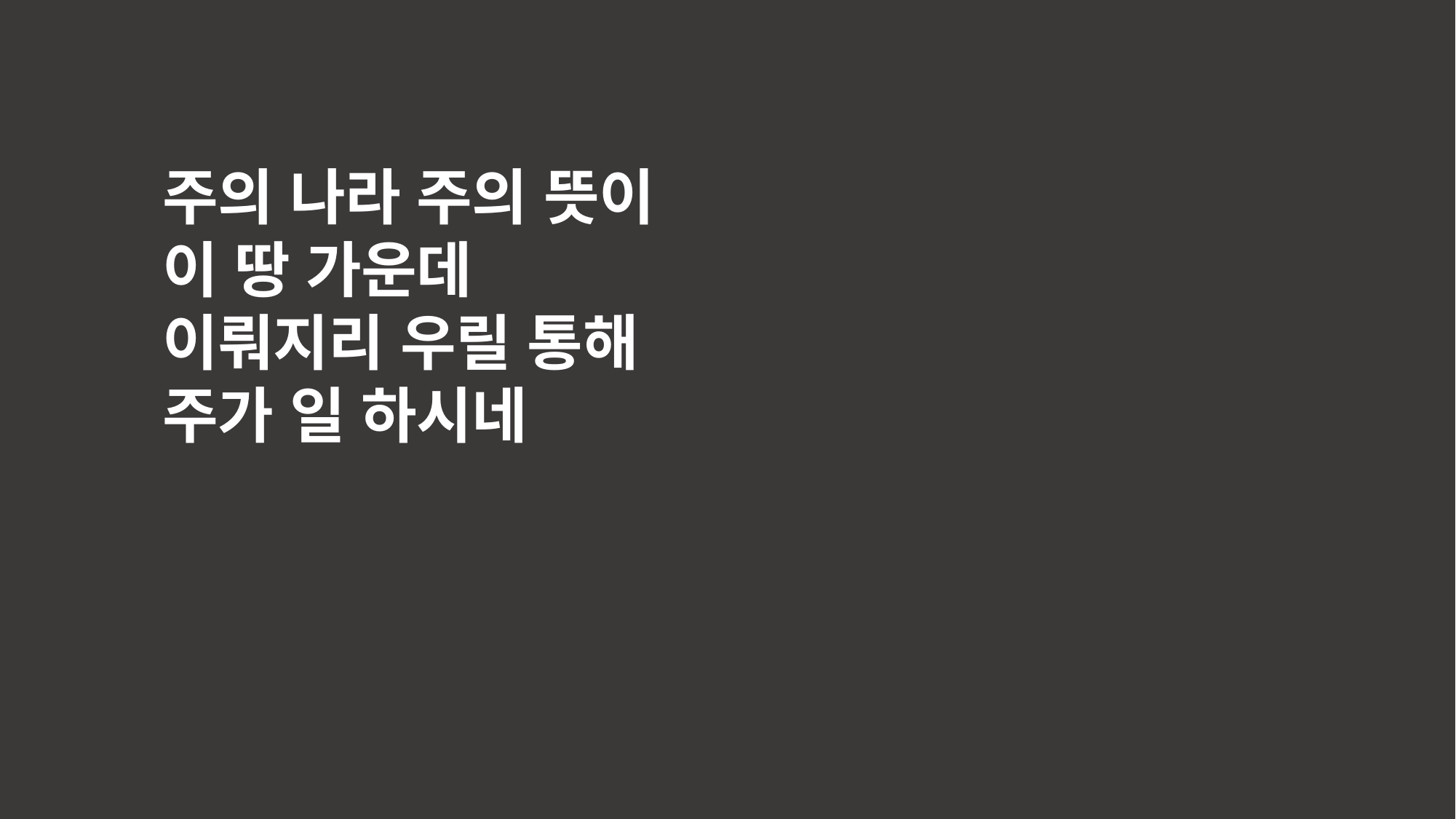

주의 나라 주의 뜻이
이 땅 가운데
이뤄지리 우릴 통해
주가 일 하시네